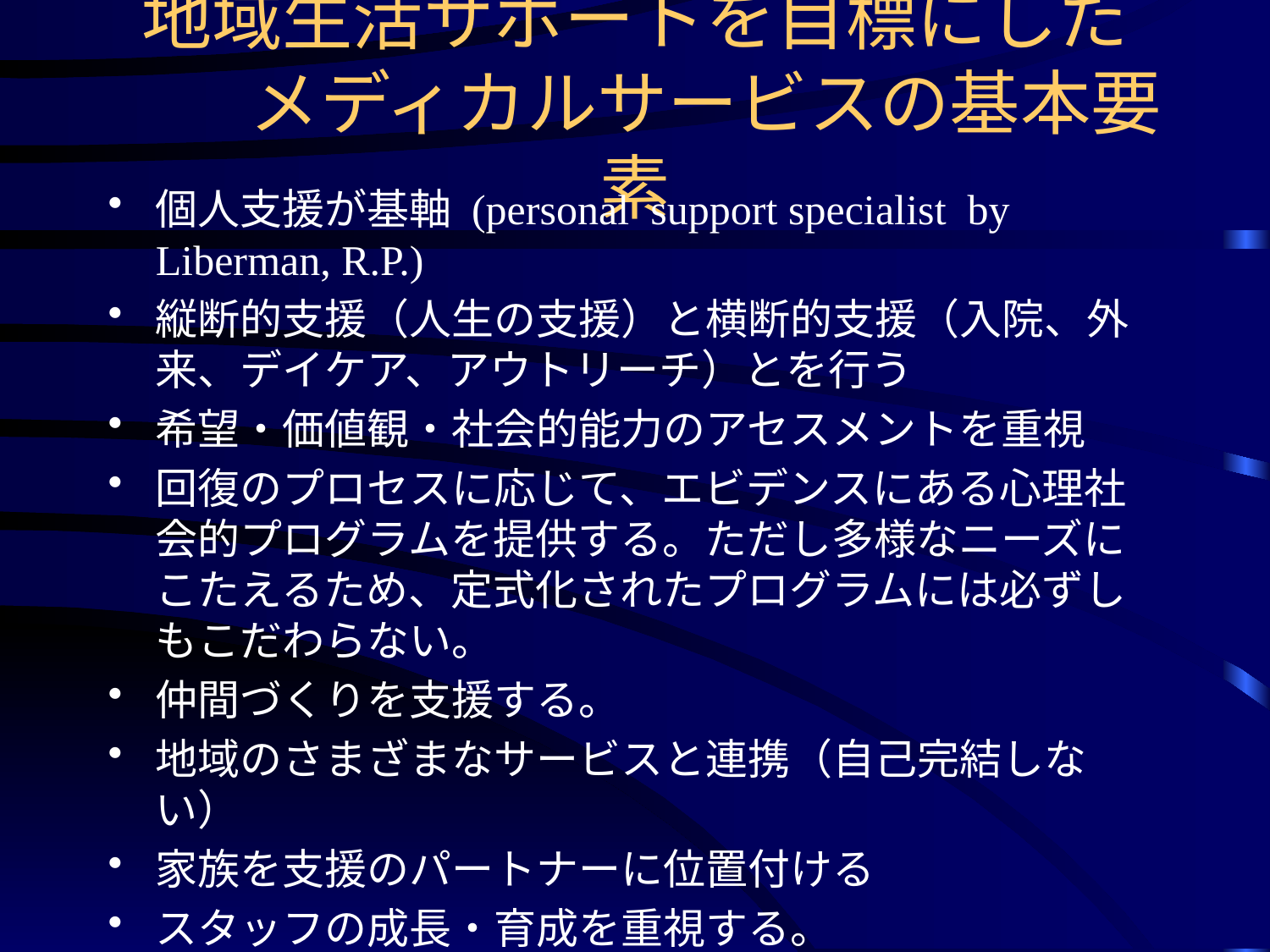

# 地域生活サポートを目標にした　　メディカルサービスの基本要素
個人支援が基軸 (personal  support specialist  by Liberman, R.P.)
縦断的支援（人生の支援）と横断的支援（入院、外来、デイケア、アウトリーチ）とを行う
希望・価値観・社会的能力のアセスメントを重視
回復のプロセスに応じて、エビデンスにある心理社会的プログラムを提供する。ただし多様なニーズにこたえるため、定式化されたプログラムには必ずしもこだわらない。
仲間づくりを支援する。
地域のさまざまなサービスと連携（自己完結しない）
家族を支援のパートナーに位置付ける
スタッフの成長・育成を重視する。